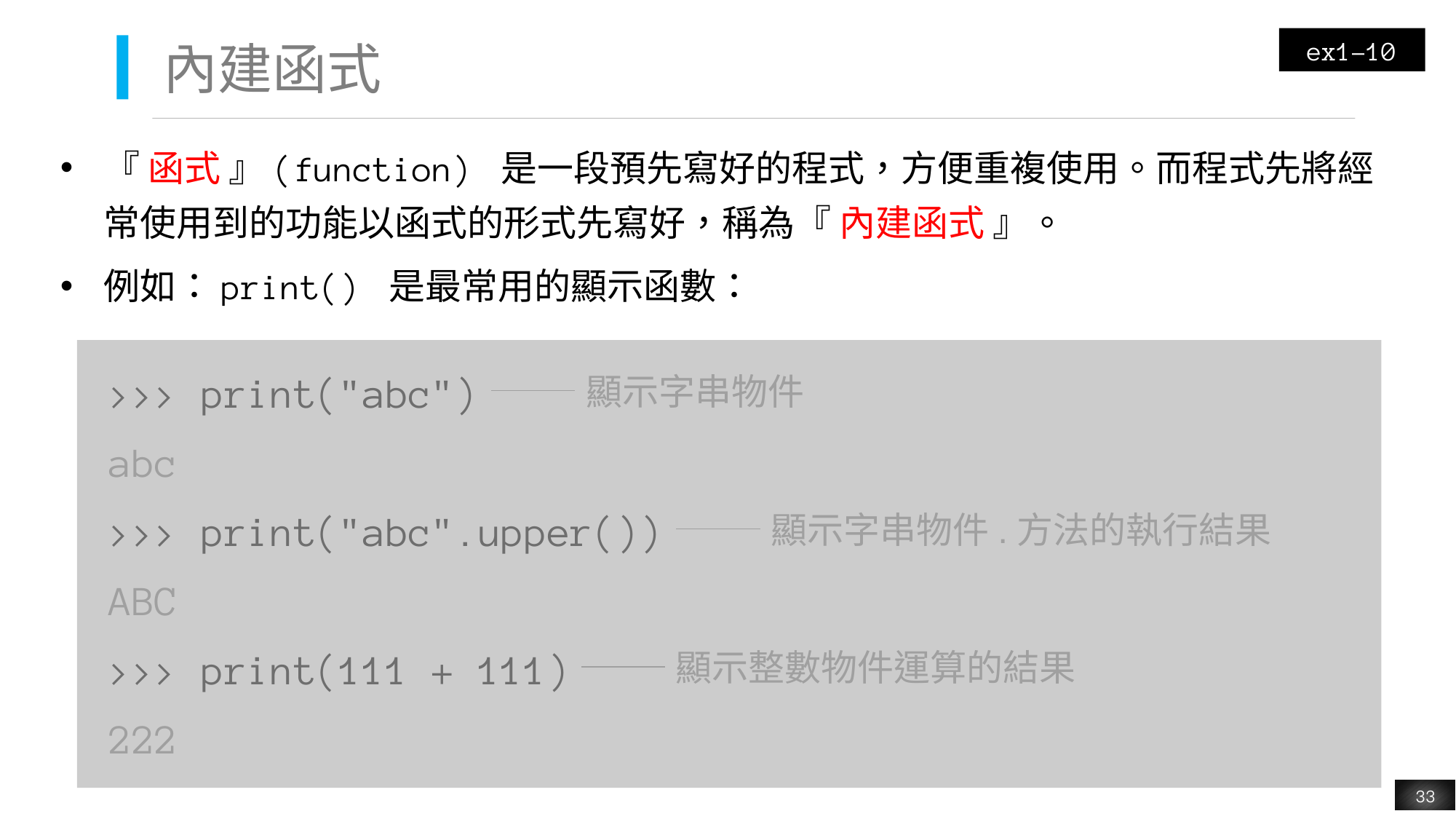

ex1-10
# 內建函式

『 函式 』(function) 是一段預先寫好的程式，方便重複使用。而程式先將經常使用到的功能以函式的形式先寫好，稱為『 內建函式 』。
例如：print() 是最常用的顯示函數：

>>> print("abc")
abc
>>> print("abc".upper())
ABC
>>> print(111 + 111)
222
顯示字串物件
顯示字串物件.方法的執行結果
顯示整數物件運算的結果